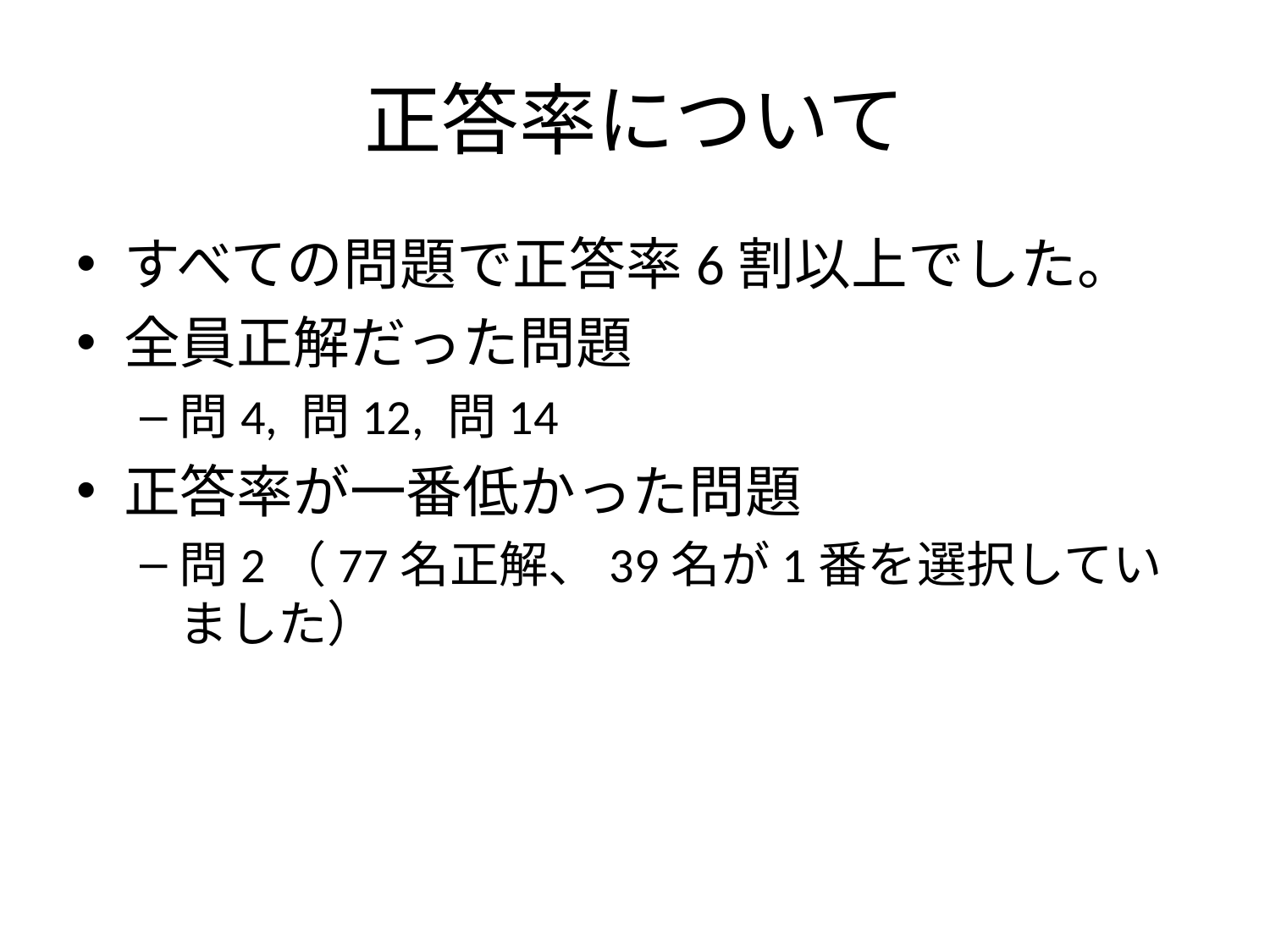

# 正答率について
すべての問題で正答率6割以上でした。
全員正解だった問題
問4, 問12, 問14
正答率が一番低かった問題
問2（77名正解、39名が1番を選択していました）